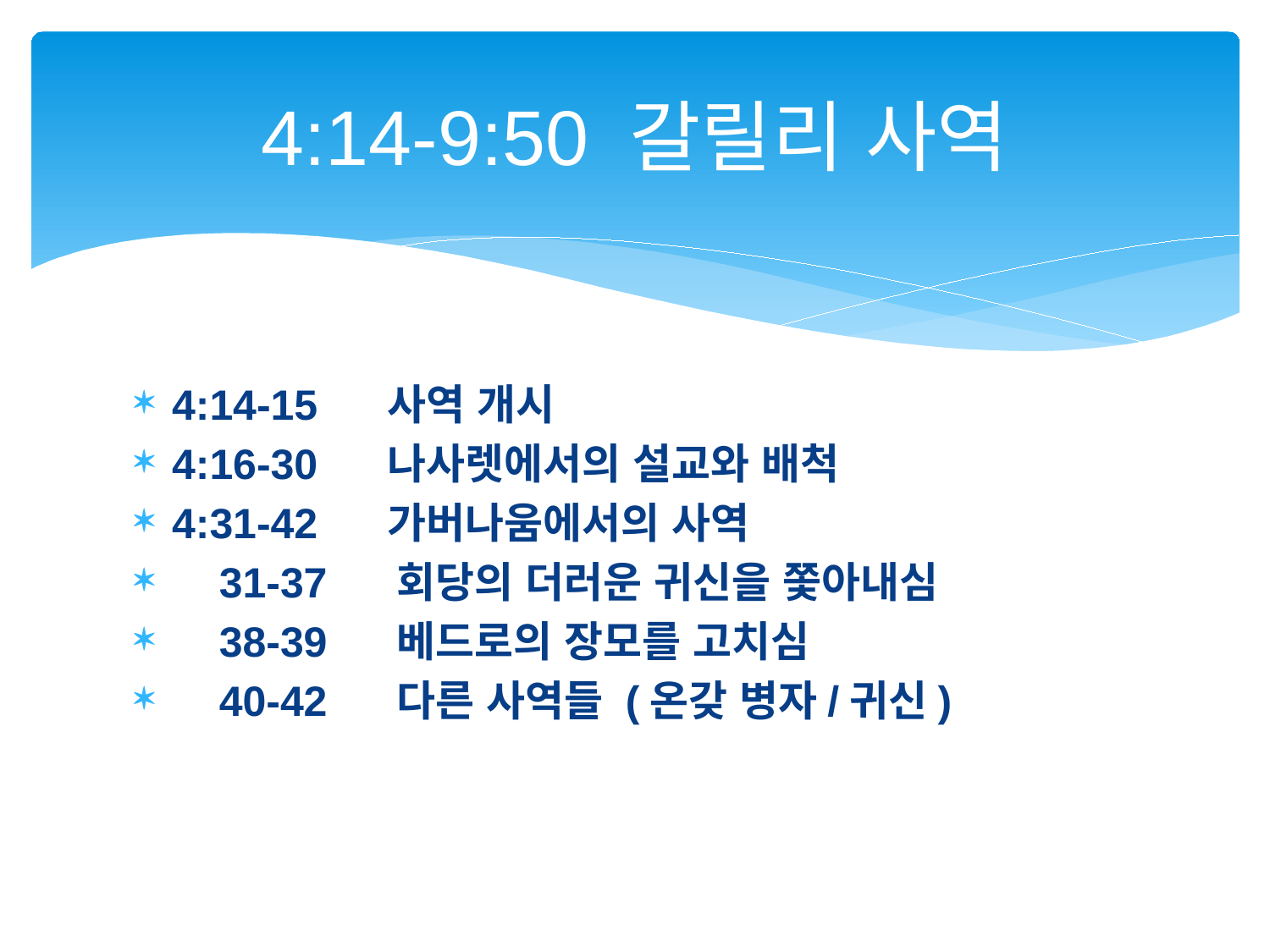

# 4:14-9:50 갈릴리 사역
4:14-15     사역 개시
4:16-30     나사렛에서의 설교와 배척
4:31-42     가버나움에서의 사역
    31-37     회당의 더러운 귀신을 쫓아내심
    38-39     베드로의 장모를 고치심
    40-42     다른 사역들 (온갖 병자/귀신)